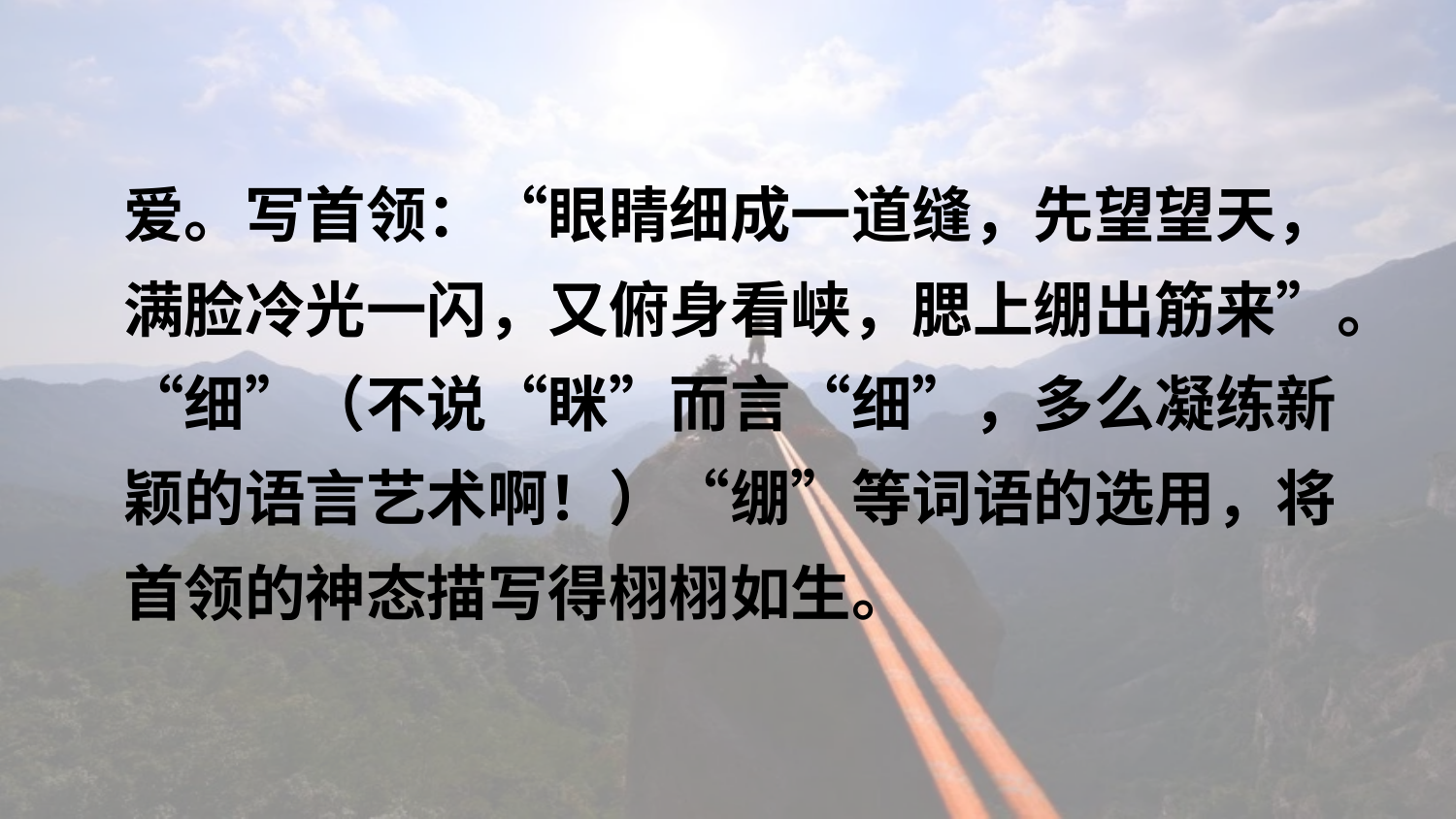

爱。写首领：“眼睛细成一道缝，先望望天，满脸冷光一闪，又俯身看峡，腮上绷出筋来”。“细”（不说“眯”而言“细”，多么凝练新颖的语言艺术啊！）“绷”等词语的选用，将首领的神态描写得栩栩如生。